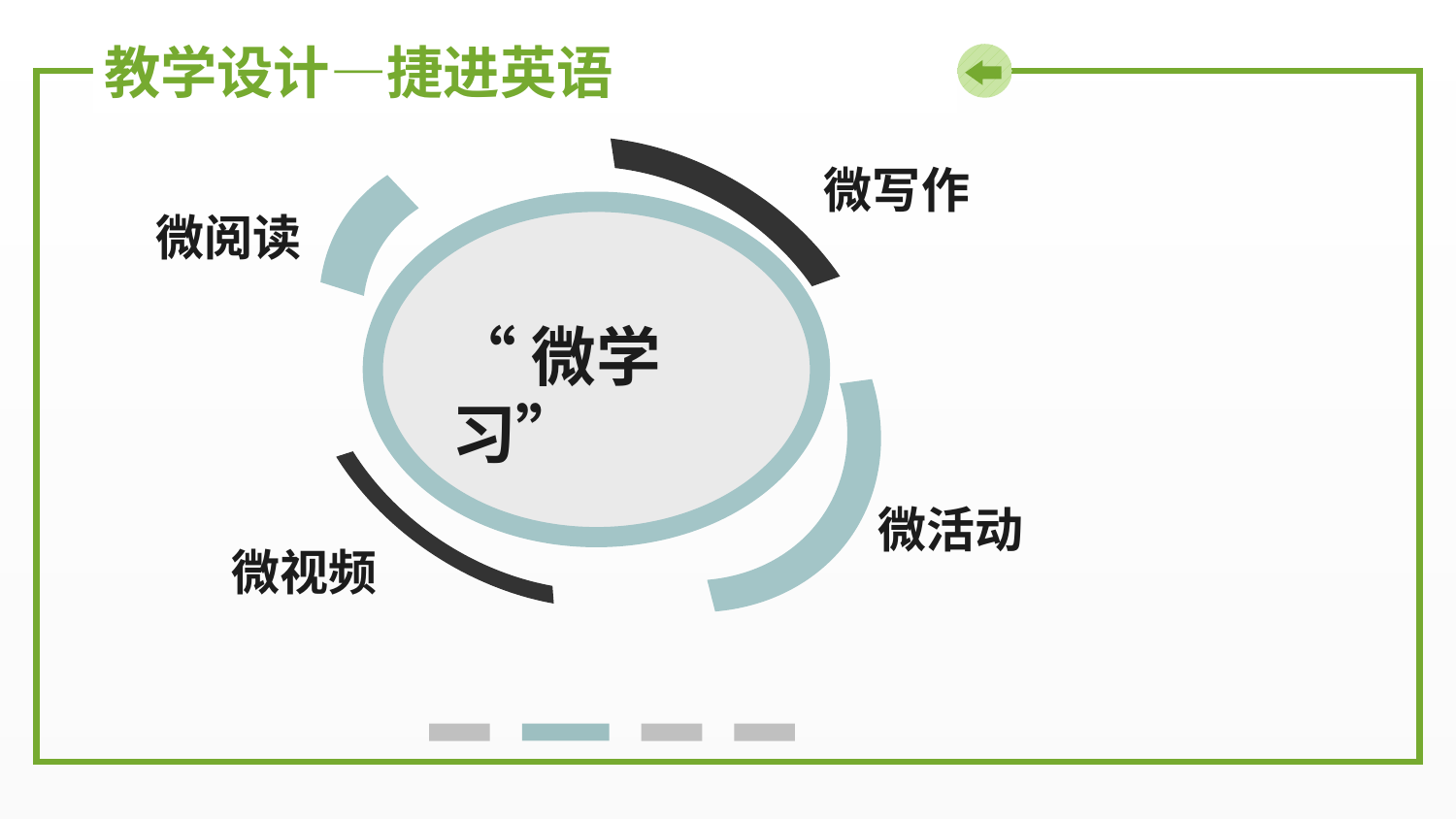

# 教学设计—捷进英语

微写作

微阅读

“微学习”
微活动
微视频